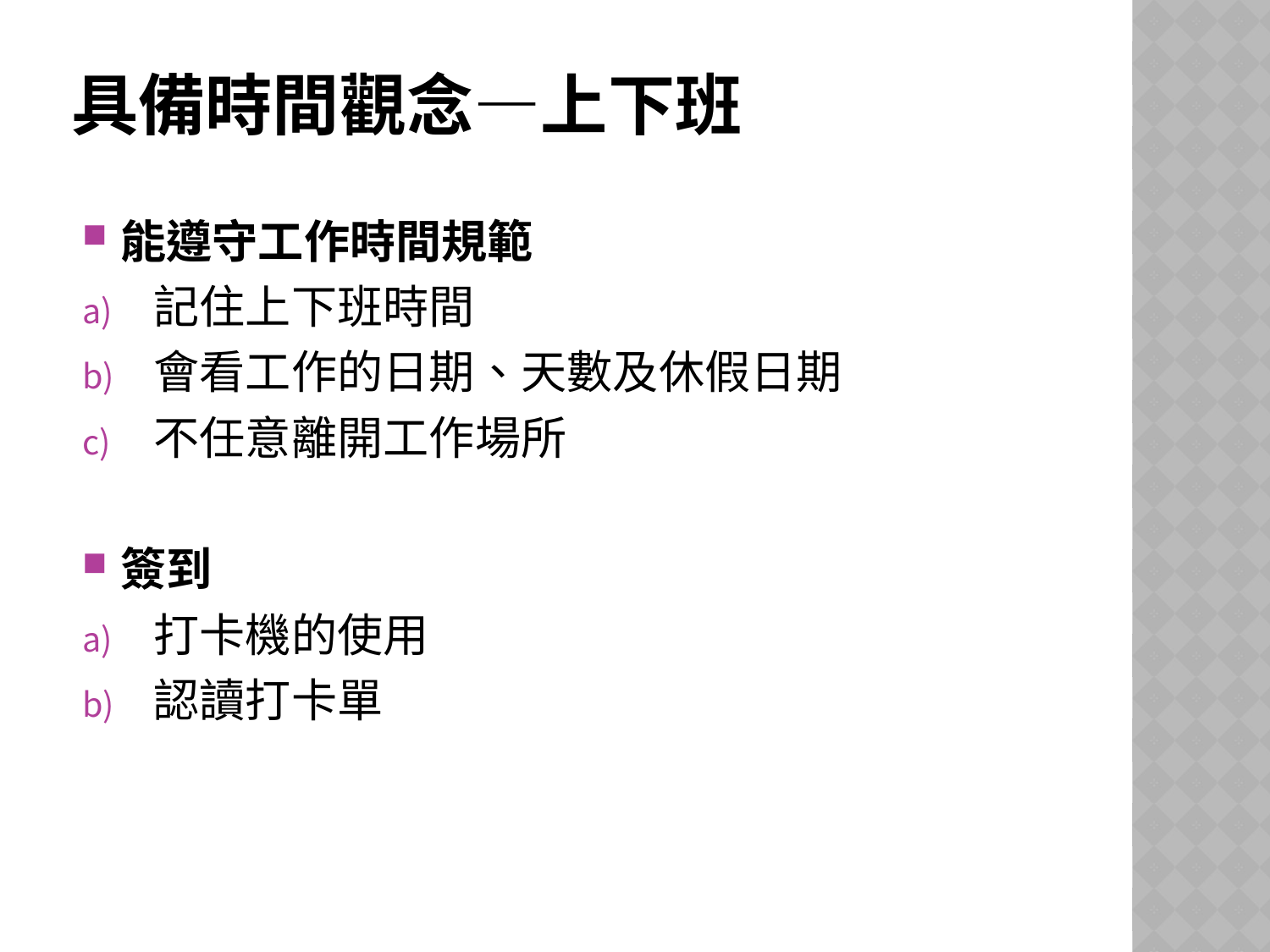

# 具備時間觀念—上下班
能遵守工作時間規範
記住上下班時間
會看工作的日期、天數及休假日期
不任意離開工作場所

簽到
打卡機的使用
認讀打卡單